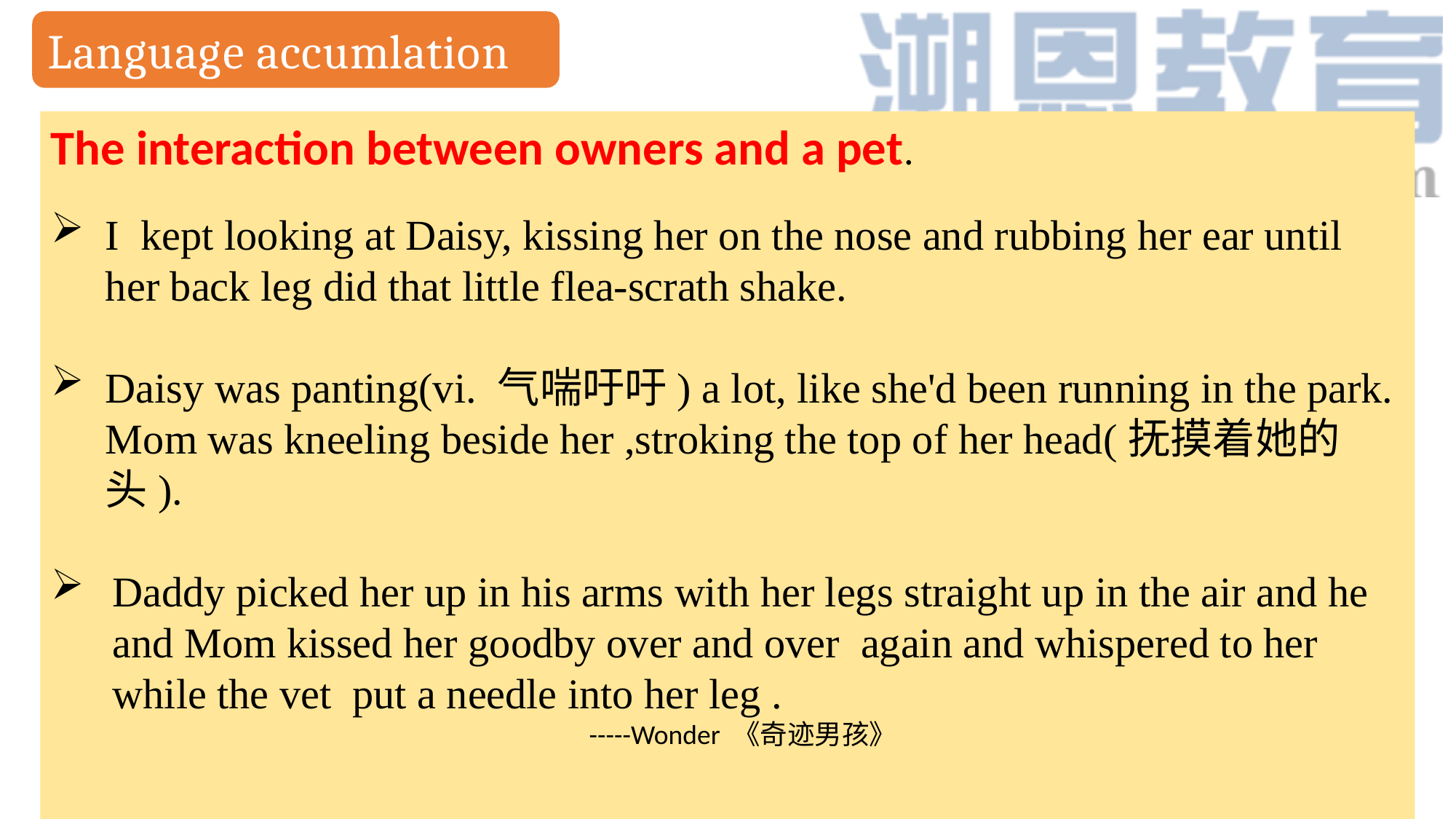

Language accumlation
The interaction between owners and a pet.

I  kept looking at Daisy, kissing her on the nose and rubbing her ear until her back leg did that little flea-scrath shake.

Daisy was panting(vi. 气喘吁吁) a lot, like she'd been running in the park. Mom was kneeling beside her ,stroking the top of her head(抚摸着她的头).

Daddy picked her up in his arms with her legs straight up in the air and he and Mom kissed her goodby over and over  again and whispered to her while the vet  put a needle into her leg .
                                                                                       -----Wonder 《奇迹男孩》